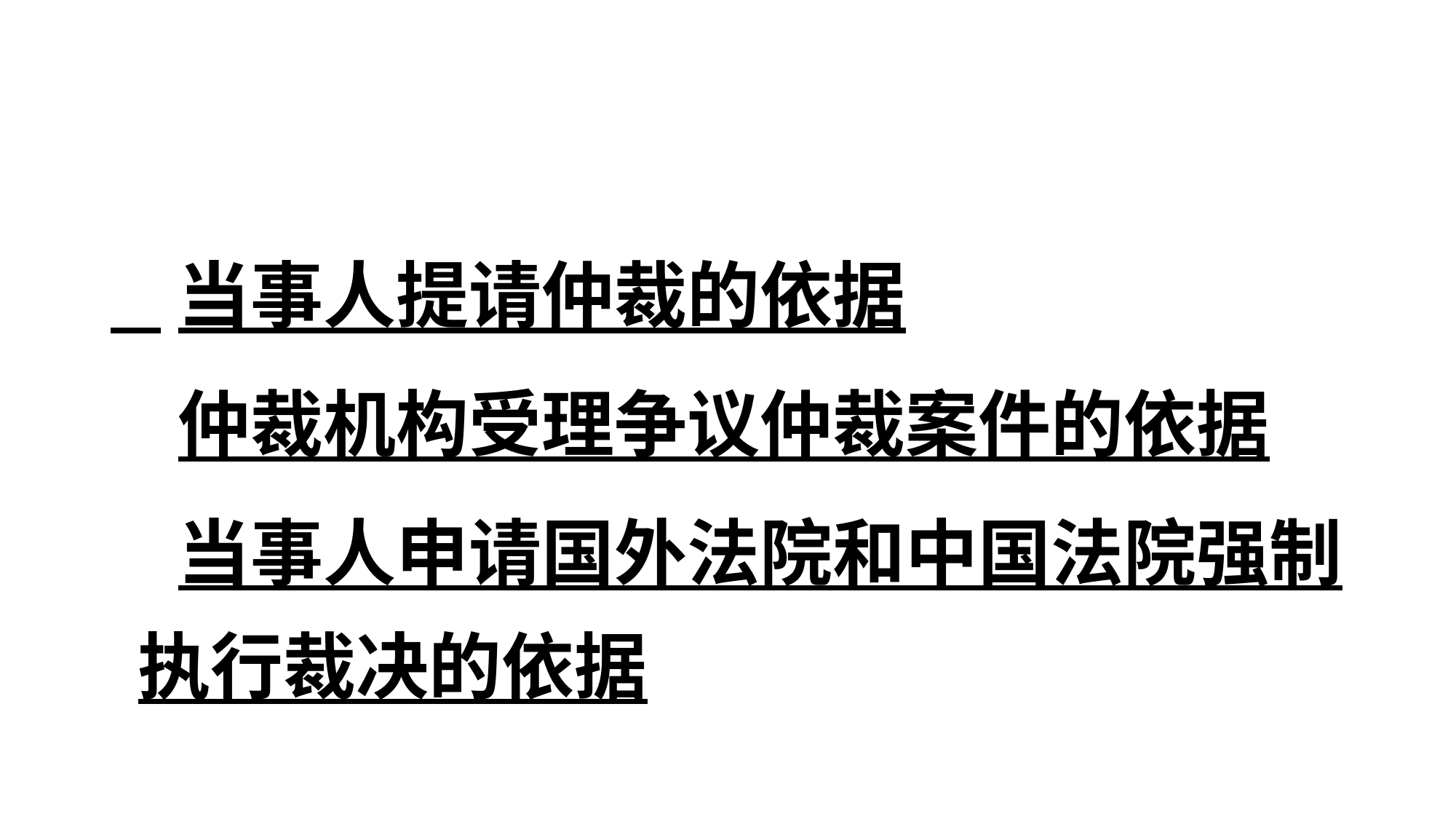

#
   当事人提请仲裁的依据
   仲裁机构受理争议仲裁案件的依据
   当事人申请国外法院和中国法院强制执行裁决的依据